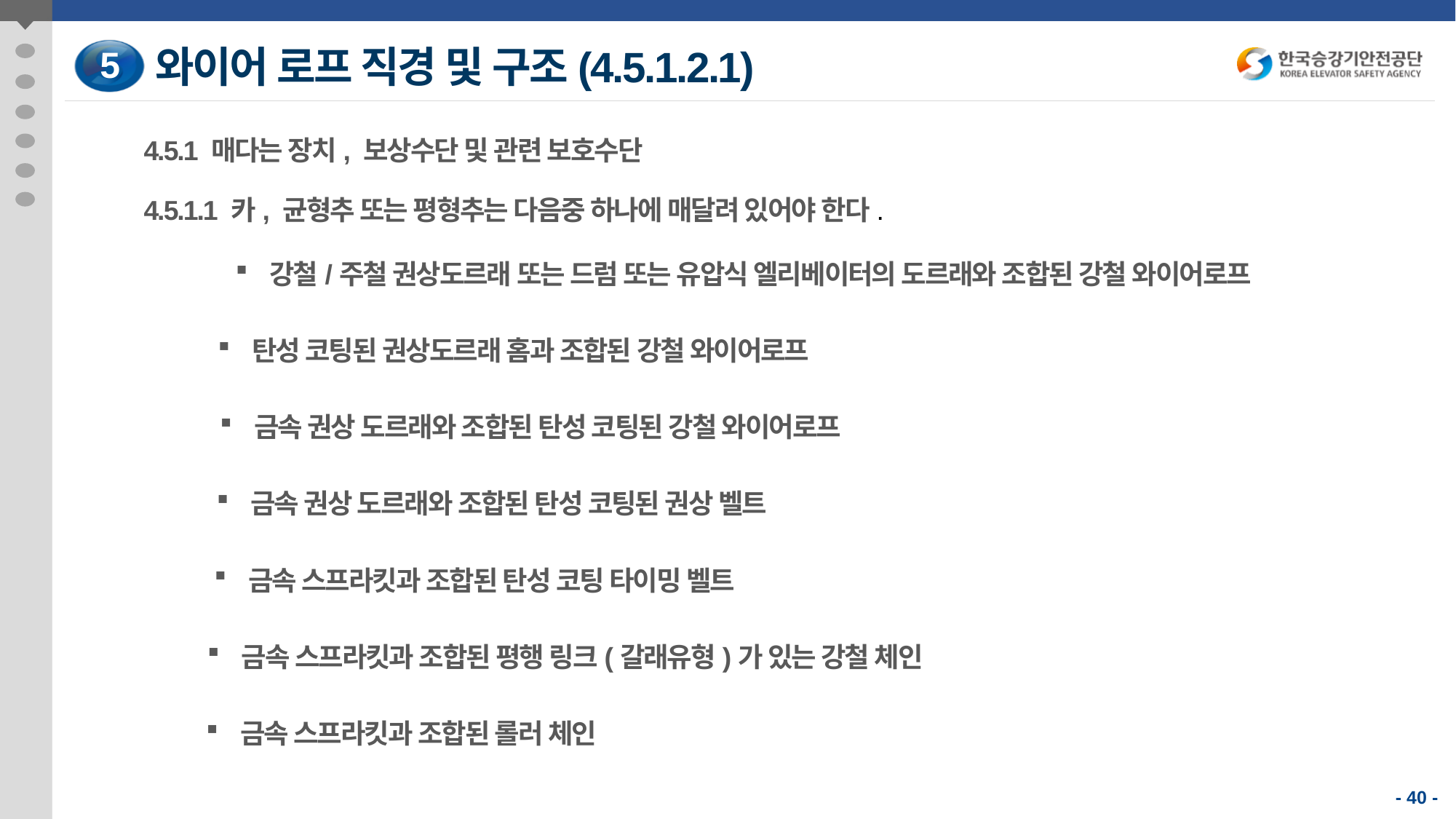

와이어 로프 직경 및 구조(4.5.1.2.1)
5
4.5.1 매다는 장치, 보상수단 및 관련 보호수단
4.5.1.1 카, 균형추 또는 평형추는 다음중 하나에 매달려 있어야 한다.
강철/주철 권상도르래 또는 드럼 또는 유압식 엘리베이터의 도르래와 조합된 강철 와이어로프
탄성 코팅된 권상도르래 홈과 조합된 강철 와이어로프
금속 권상 도르래와 조합된 탄성 코팅된 강철 와이어로프
금속 권상 도르래와 조합된 탄성 코팅된 권상 벨트
금속 스프라킷과 조합된 탄성 코팅 타이밍 벨트
금속 스프라킷과 조합된 평행 링크(갈래유형)가 있는 강철 체인
금속 스프라킷과 조합된 롤러 체인